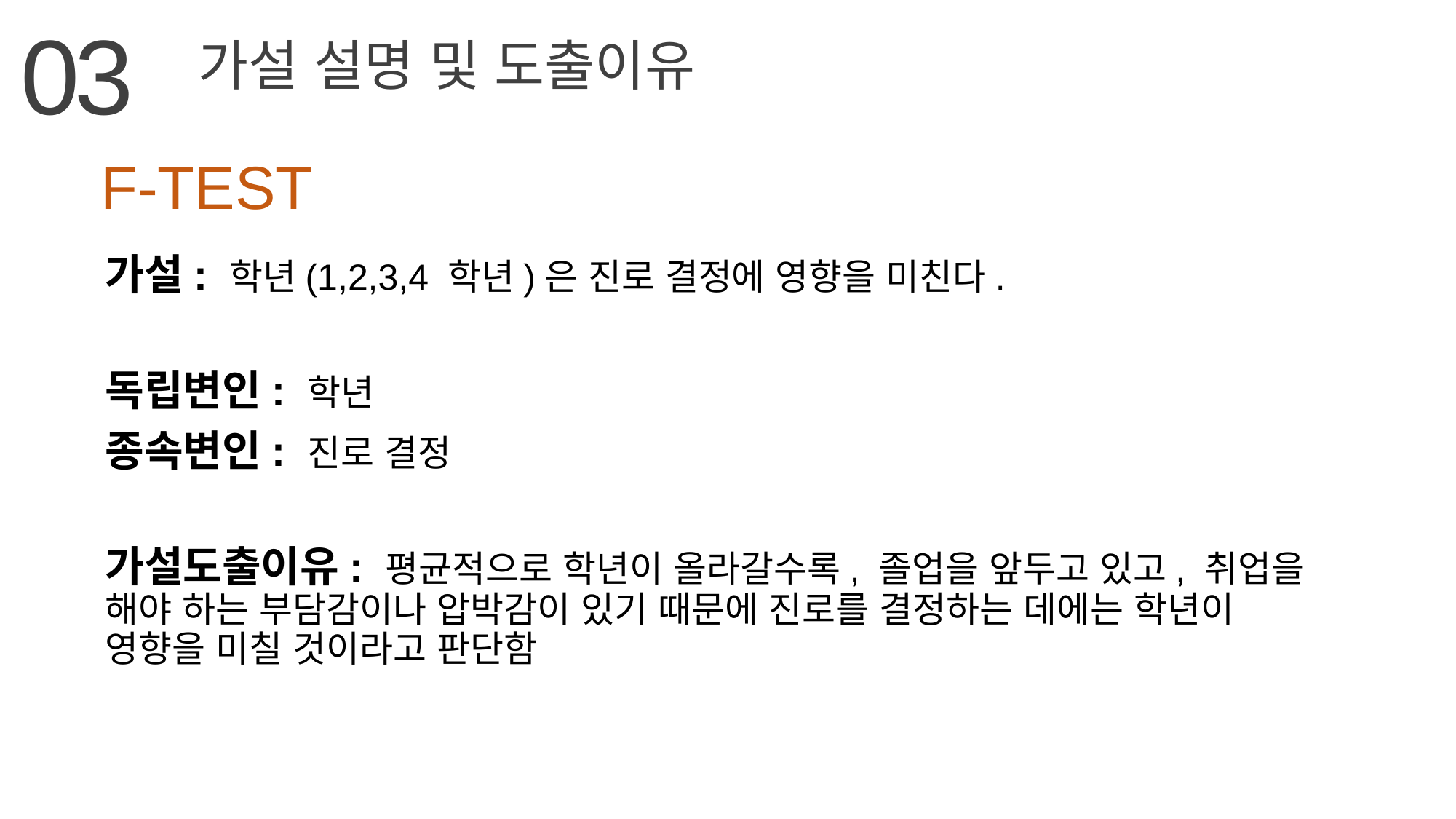

03
가설 설명 및 도출이유
F-TEST
가설: 학년(1,2,3,4 학년)은 진로 결정에 영향을 미친다.

독립변인: 학년
종속변인: 진로 결정

가설도출이유: 평균적으로 학년이 올라갈수록, 졸업을 앞두고 있고, 취업을 해야 하는 부담감이나 압박감이 있기 때문에 진로를 결정하는 데에는 학년이 영향을 미칠 것이라고 판단함